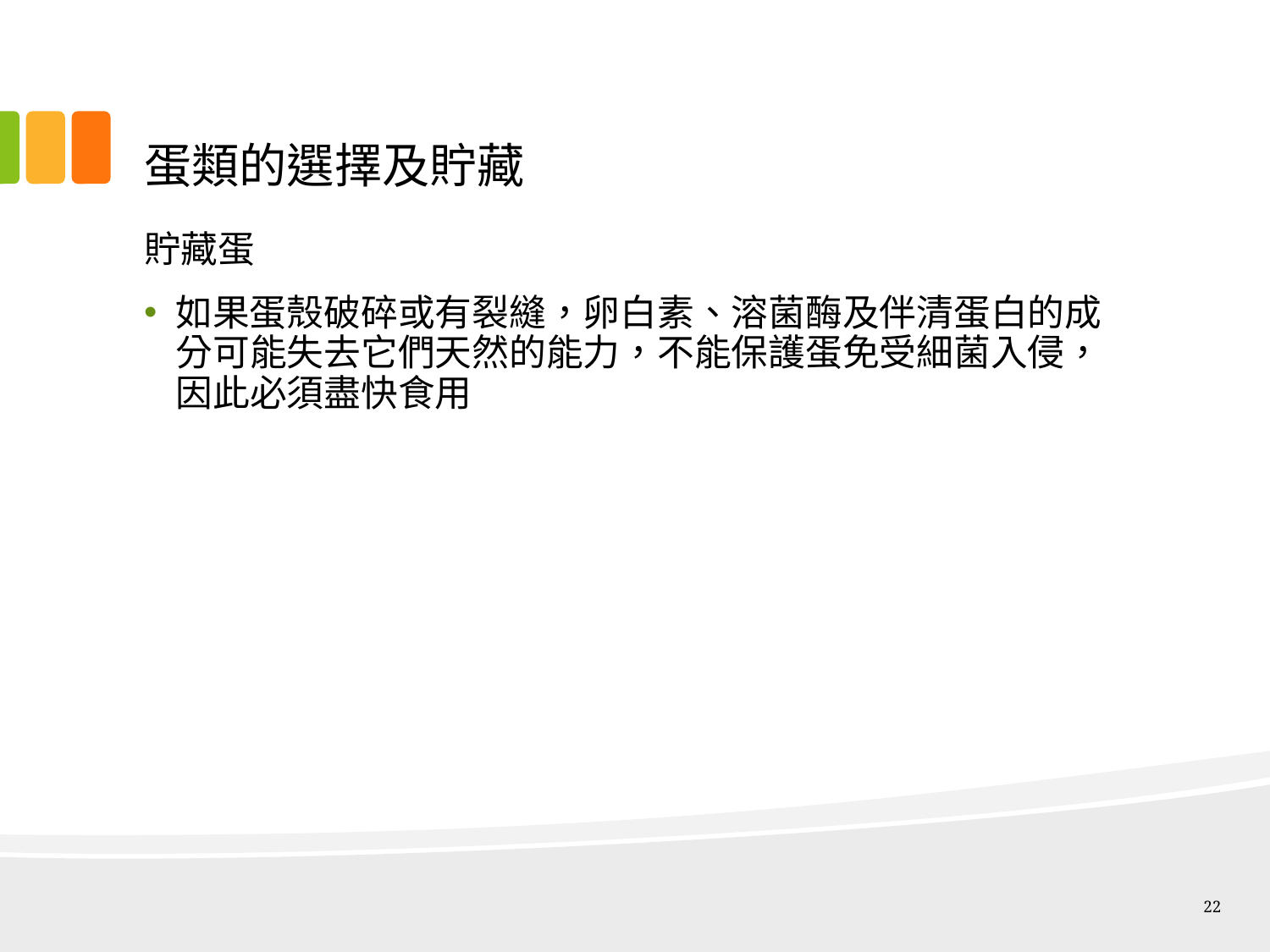

# 蛋類的選擇及貯藏
貯藏蛋
如果蛋殼破碎或有裂縫，卵白素、溶菌酶及伴清蛋白的成分可能失去它們天然的能力，不能保護蛋免受細菌入侵，因此必須盡快食用
22